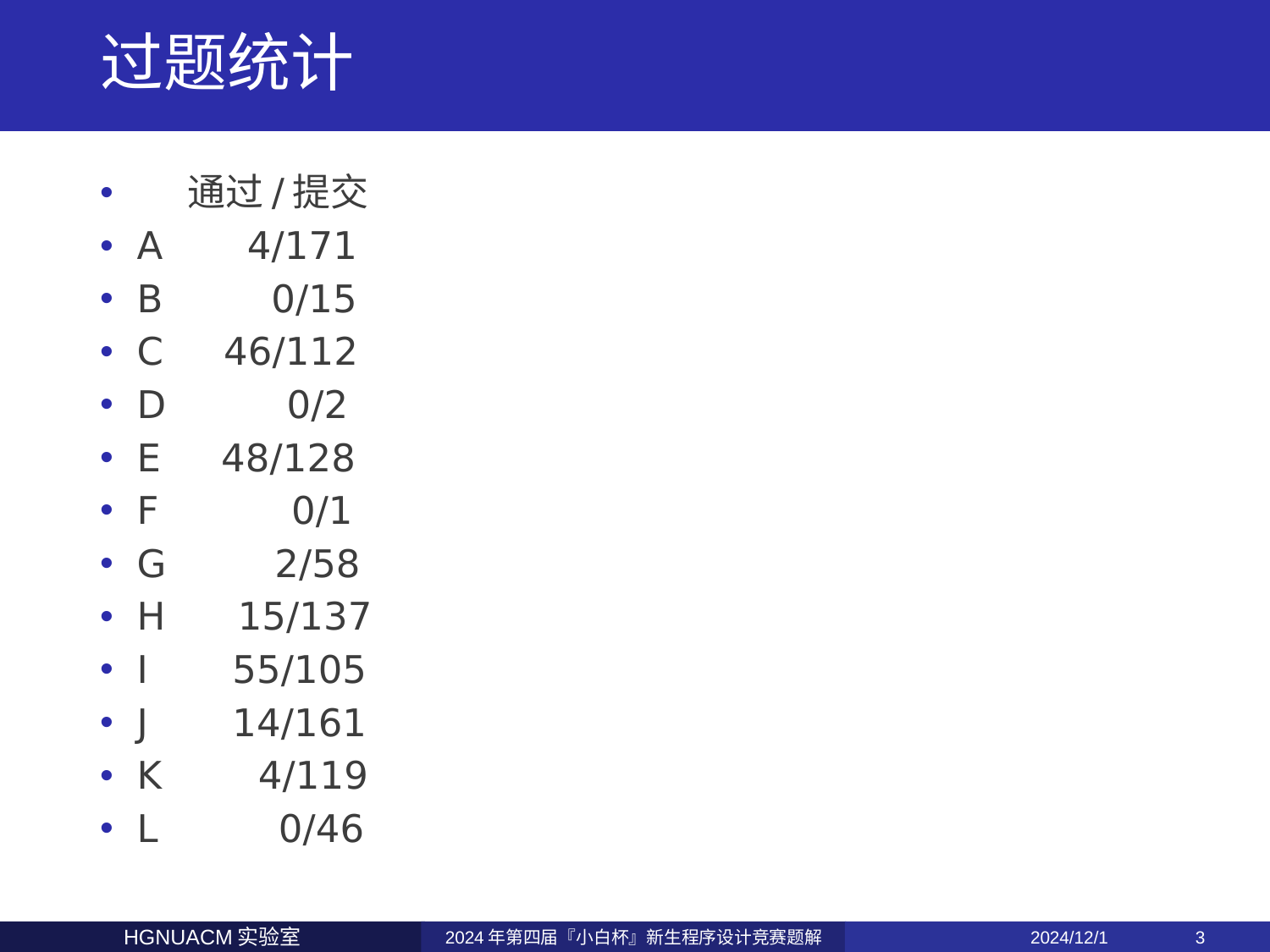

# 过题统计
     通过/提交
A       4/171
B         0/15
C     46/112
D          0/2
E     48/128
F           0/1
G         2/58
H      15/137
I       55/105
J       14/161
K        4/119
L          0/46